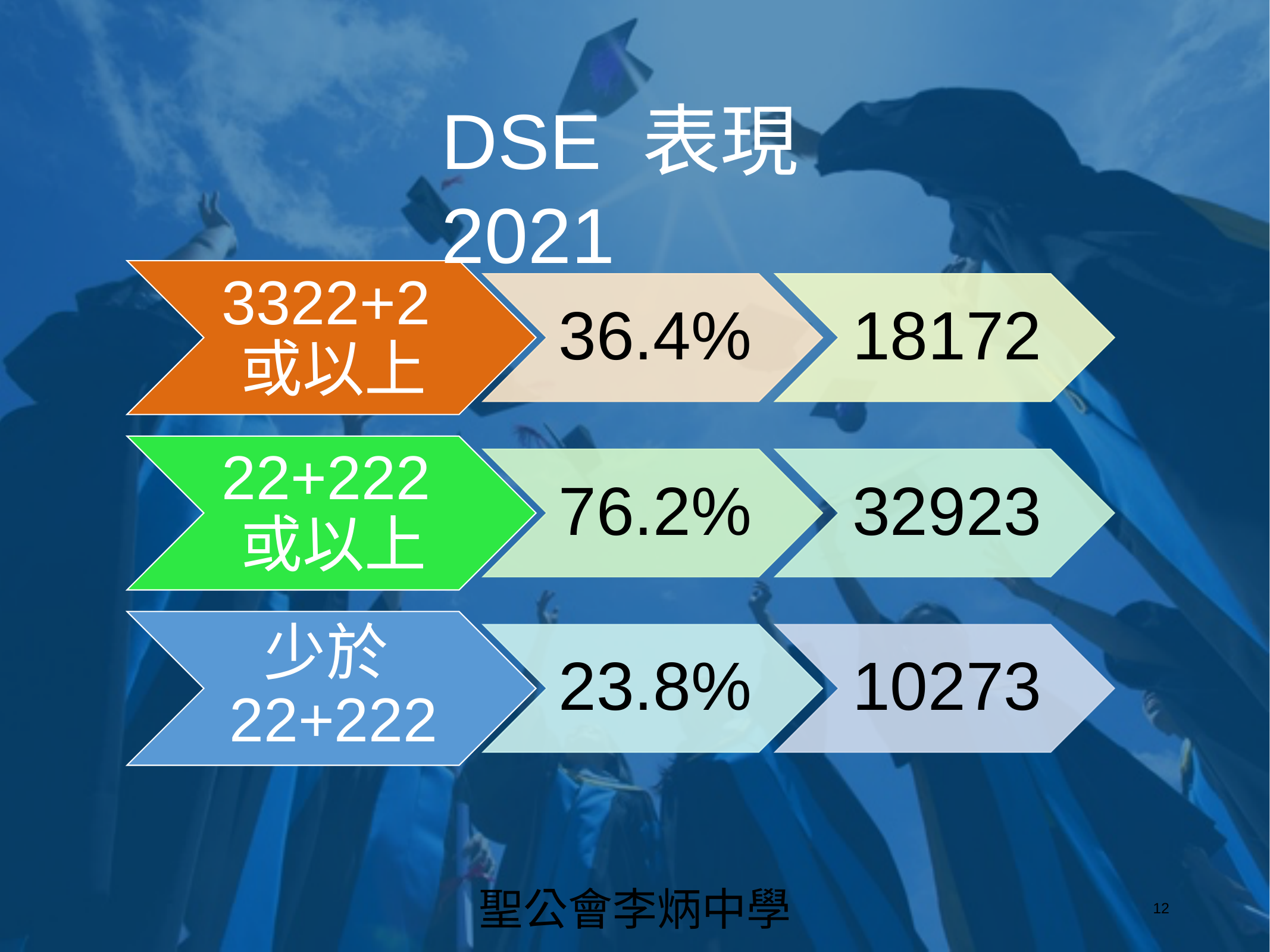

DSE 表現2021

3322+2或以上

36.4%

18172

22+222或以上

76.2%

32923

少於22+222

23.8%

10273
聖公會李炳中學
12